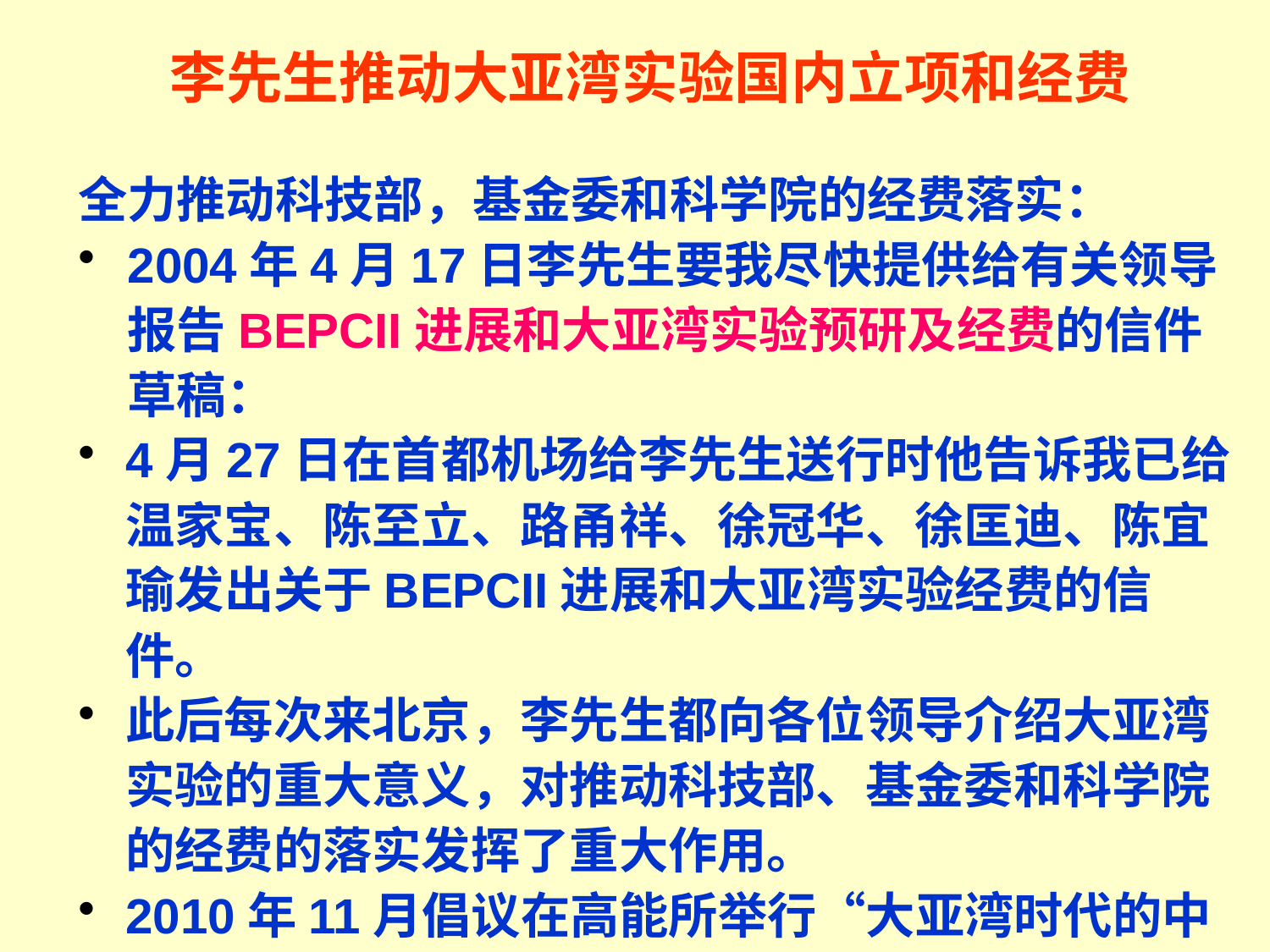

# 李先生推动大亚湾实验国内立项和经费
全力推动科技部，基金委和科学院的经费落实：
2004年4月17日李先生要我尽快提供给有关领导报告BEPCII进展和大亚湾实验预研及经费的信件草稿：
4月27日在首都机场给李先生送行时他告诉我已给温家宝、陈至立、路甬祥、徐冠华、徐匡迪、陈宜瑜发出关于BEPCII进展和大亚湾实验经费的信件。
此后每次来北京，李先生都向各位领导介绍大亚湾实验的重大意义，对推动科技部、基金委和科学院的经费的落实发挥了重大作用。
2010年11月倡议在高能所举行“大亚湾时代的中微子实验”研讨会，亲自报告。